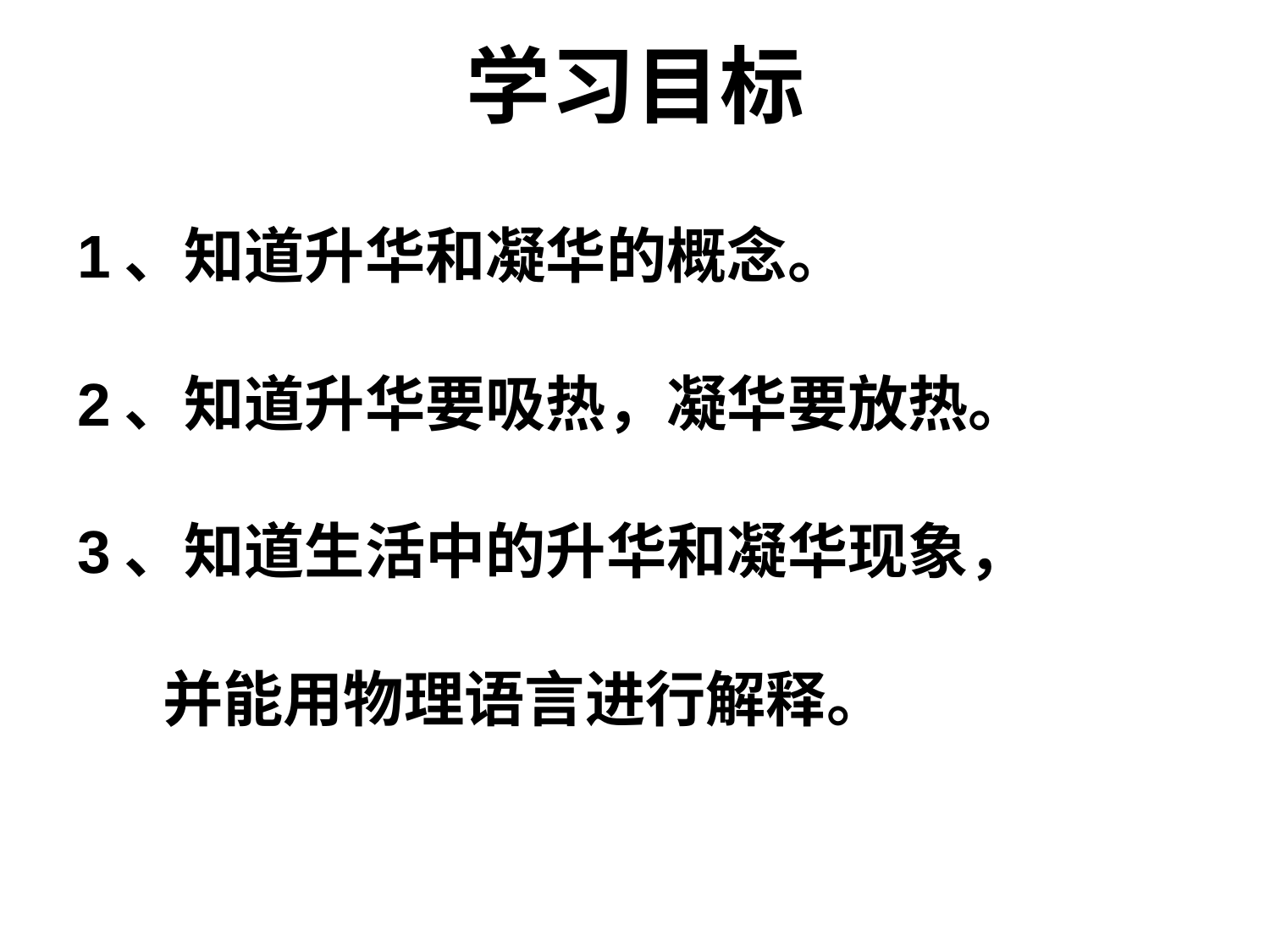

# 学习目标
1、知道升华和凝华的概念。

2、知道升华要吸热，凝华要放热。

3、知道生活中的升华和凝华现象，

     并能用物理语言进行解释。